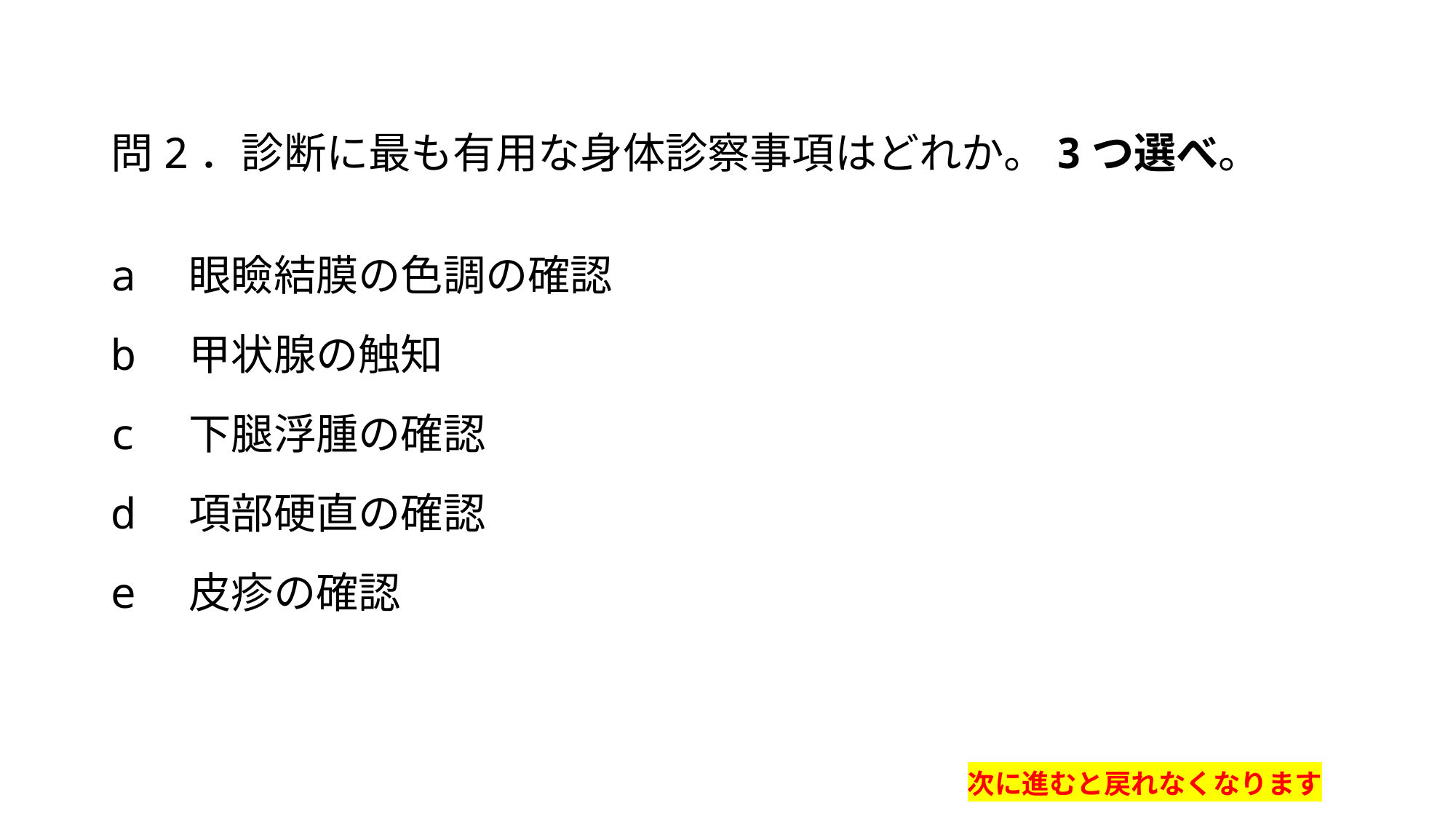

問2．診断に最も有用な身体診察事項はどれか。3つ選べ。

a　眼瞼結膜の色調の確認

b　甲状腺の触知

c　下腿浮腫の確認

d　項部硬直の確認

e　皮疹の確認
次に進むと戻れなくなります